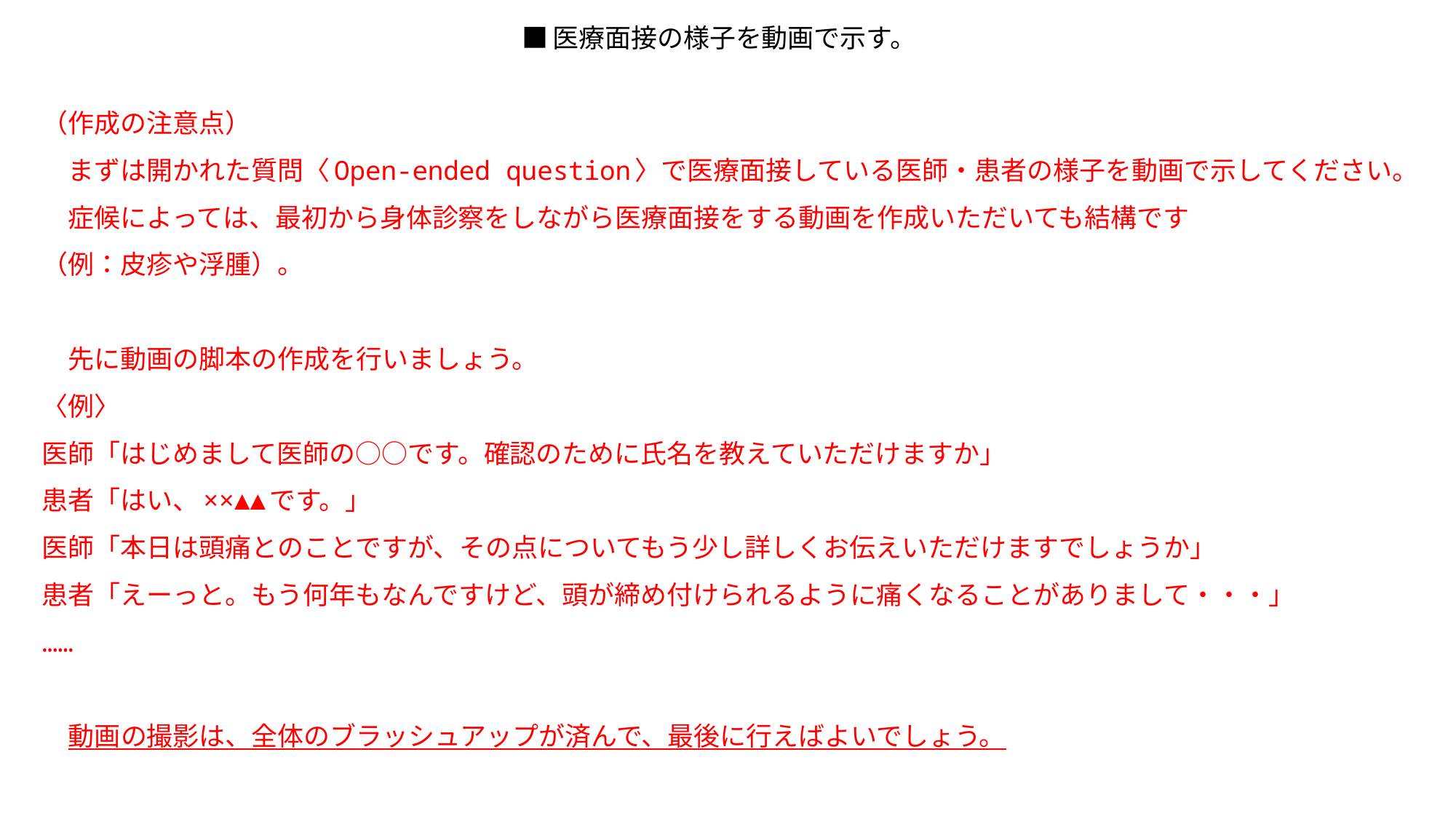

■医療面接の様子を動画で示す。

（作成の注意点）
　まずは開かれた質問〈Open-ended question〉で医療面接している医師・患者の様子を動画で示してください。
　症候によっては、最初から身体診察をしながら医療面接をする動画を作成いただいても結構です
（例：皮疹や浮腫）。

　先に動画の脚本の作成を行いましょう。
〈例〉
医師「はじめまして医師の○○です。確認のために氏名を教えていただけますか」
患者「はい、××▲▲です。」
医師「本日は頭痛とのことですが、その点についてもう少し詳しくお伝えいただけますでしょうか」
患者「えーっと。もう何年もなんですけど、頭が締め付けられるように痛くなることがありまして・・・」
……

　動画の撮影は、全体のブラッシュアップが済んで、最後に行えばよいでしょう。